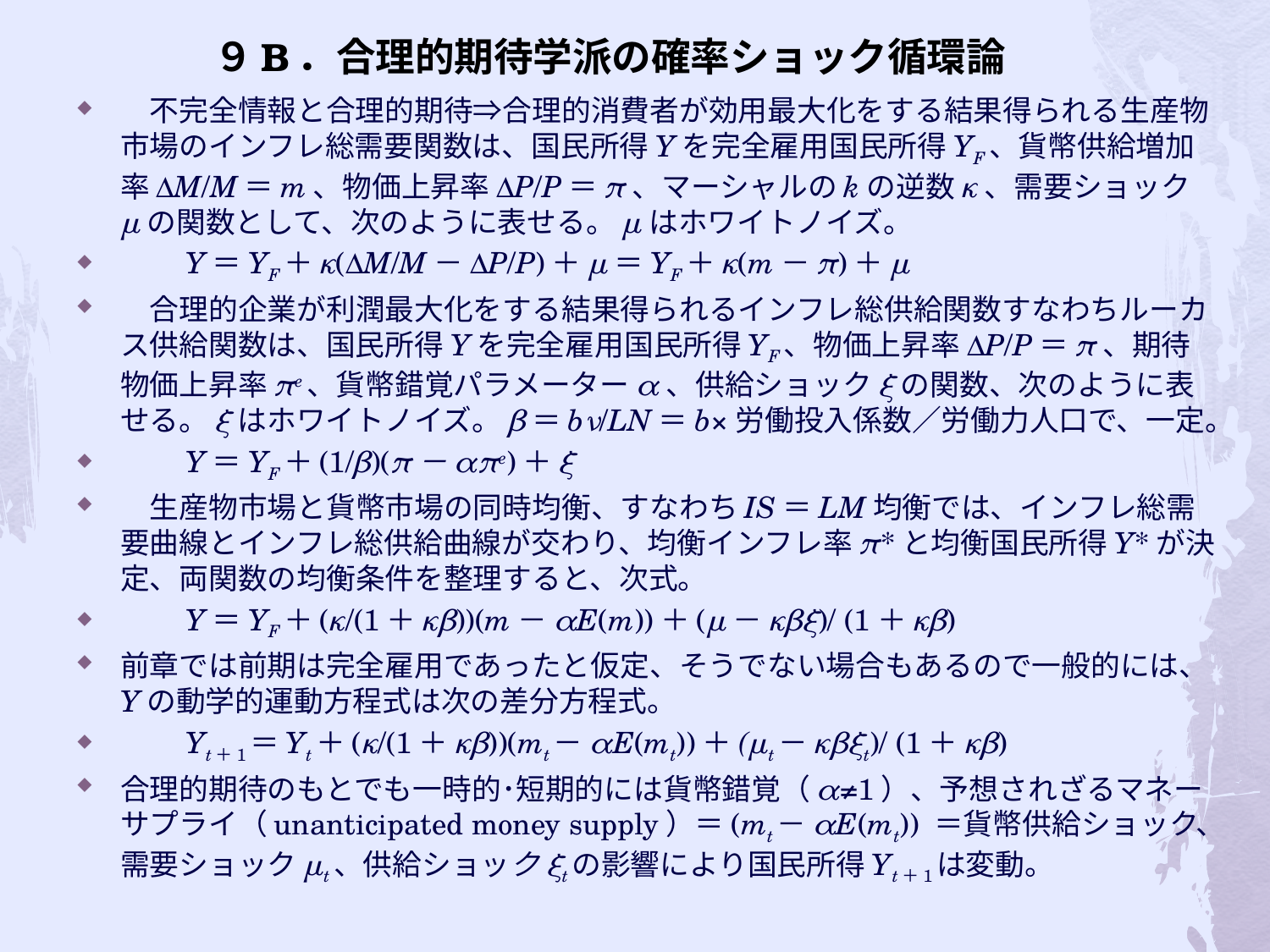

# ９B．合理的期待学派の確率ショック循環論
　不完全情報と合理的期待⇒合理的消費者が効用最大化をする結果得られる生産物市場のインフレ総需要関数は、国民所得Yを完全雇用国民所得YF、貨幣供給増加率ΔM/M＝m、物価上昇率ΔP/P＝π、マーシャルのkの逆数κ、需要ショックμの関数として、次のように表せる。μはホワイトノイズ。
　　Y＝YF＋κ(ΔM/M－ΔP/P)＋μ＝YF＋κ(m－π)＋μ
　合理的企業が利潤最大化をする結果得られるインフレ総供給関数すなわちルーカス供給関数は、国民所得Yを完全雇用国民所得YF、物価上昇率ΔP/P＝π、期待物価上昇率πe、貨幣錯覚パラメーターα、供給ショックξの関数、次のように表せる。ξはホワイトノイズ。β＝bν/LN＝b×労働投入係数／労働力人口で、一定。
　　Y＝YF＋(1/β)(π－απe)＋ξ
　生産物市場と貨幣市場の同時均衡、すなわちIS＝LM均衡では、インフレ総需要曲線とインフレ総供給曲線が交わり、均衡インフレ率π*と均衡国民所得Y*が決定、両関数の均衡条件を整理すると、次式。
　　Y＝YF＋(κ/(1＋κβ))(m－αE(m))＋(μ－κβξ)/ (1＋κβ)
前章では前期は完全雇用であったと仮定、そうでない場合もあるので一般的には、Yの動学的運動方程式は次の差分方程式。
　　Yt＋1＝Yt＋(κ/(1＋κβ))(mt－αE(mt))＋(μt－κβξt)/ (1＋κβ)
合理的期待のもとでも一時的･短期的には貨幣錯覚（α≠1）、予想されざるマネーサプライ（unanticipated money supply）＝(mt－αE(mt)) ＝貨幣供給ショック、需要ショックμt、供給ショックξtの影響により国民所得Yt＋1は変動。